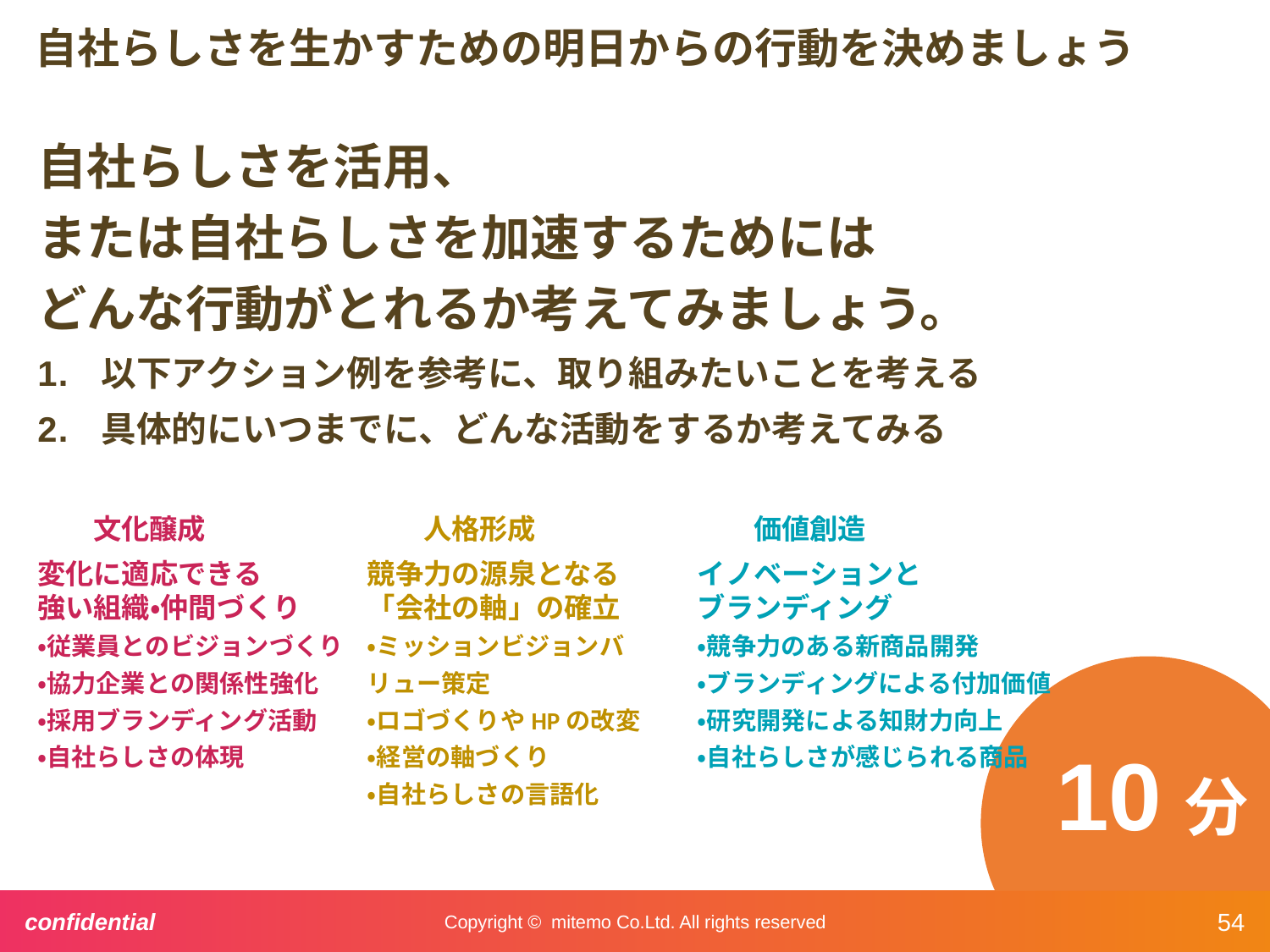

# 自社らしさを生かすための明日からの行動を決めましょう
自社らしさを活用、
または自社らしさを加速するためには
どんな行動がとれるか考えてみましょう。
以下アクション例を参考に、取り組みたいことを考える
具体的にいつまでに、どんな活動をするか考えてみる

文化醸成
人格形成

価値創造
変化に適応できる
強い組織・仲間づくり
・従業員とのビジョンづくり
・協力企業との関係性強化
・採用ブランディング活動
・自社らしさの体現
競争力の源泉となる
「会社の軸」の確立
・ミッションビジョンバリュー策定
・ロゴづくりやHPの改変
・経営の軸づくり
・自社らしさの言語化
イノベーションと
ブランディング
・競争力のある新商品開発
・ブランディングによる付加価値
・研究開発による知財力向上
・自社らしさが感じられる商品

10分